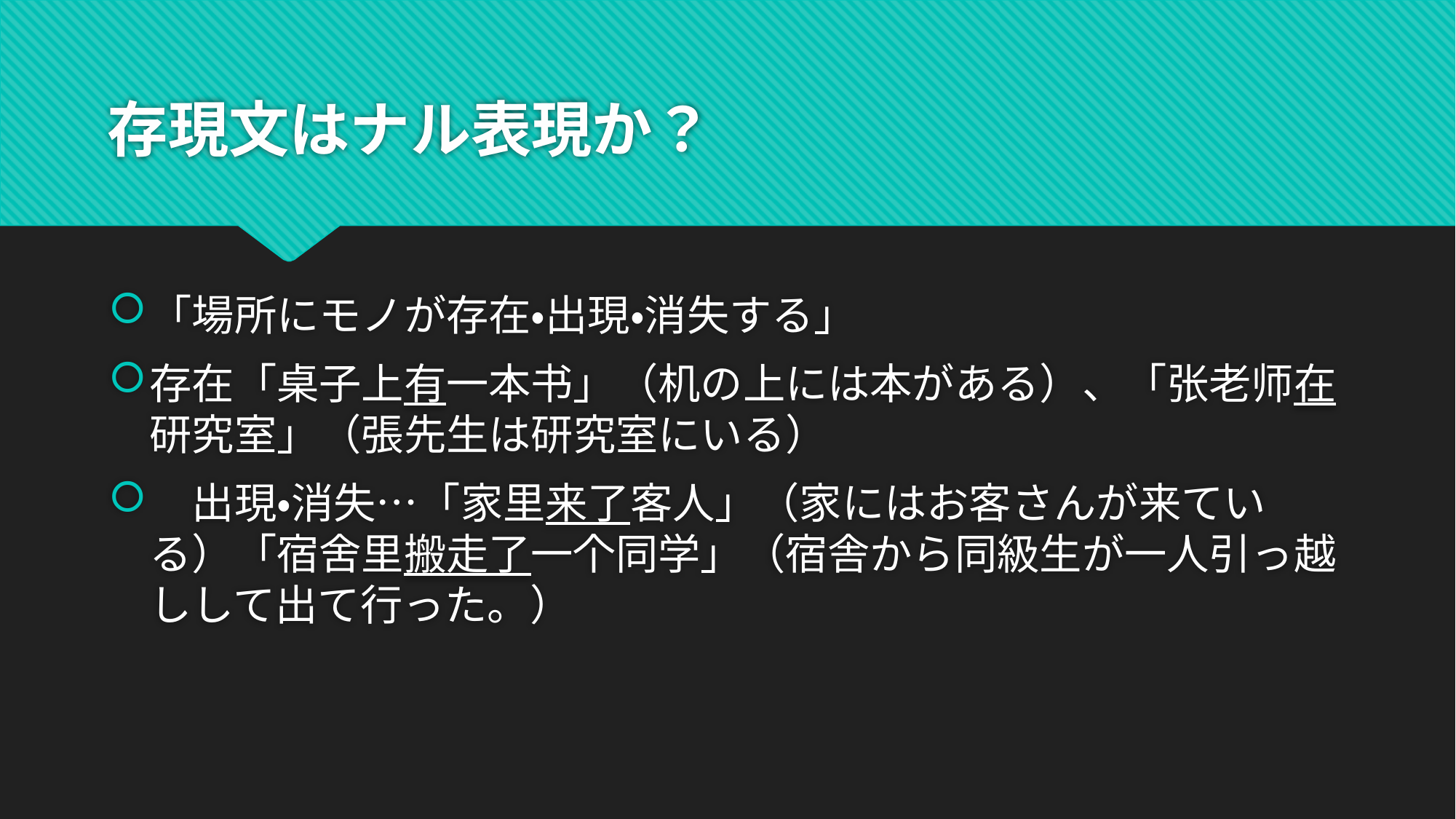

# 存現文はナル表現か？
「場所にモノが存在・出現・消失する」
存在「桌子上有一本书」（机の上には本がある）、「张老师在研究室」（張先生は研究室にいる）
　出現・消失…「家里来了客人」（家にはお客さんが来ている）「宿舍里搬走了一个同学」（宿舎から同級生が一人引っ越しして出て行った。）